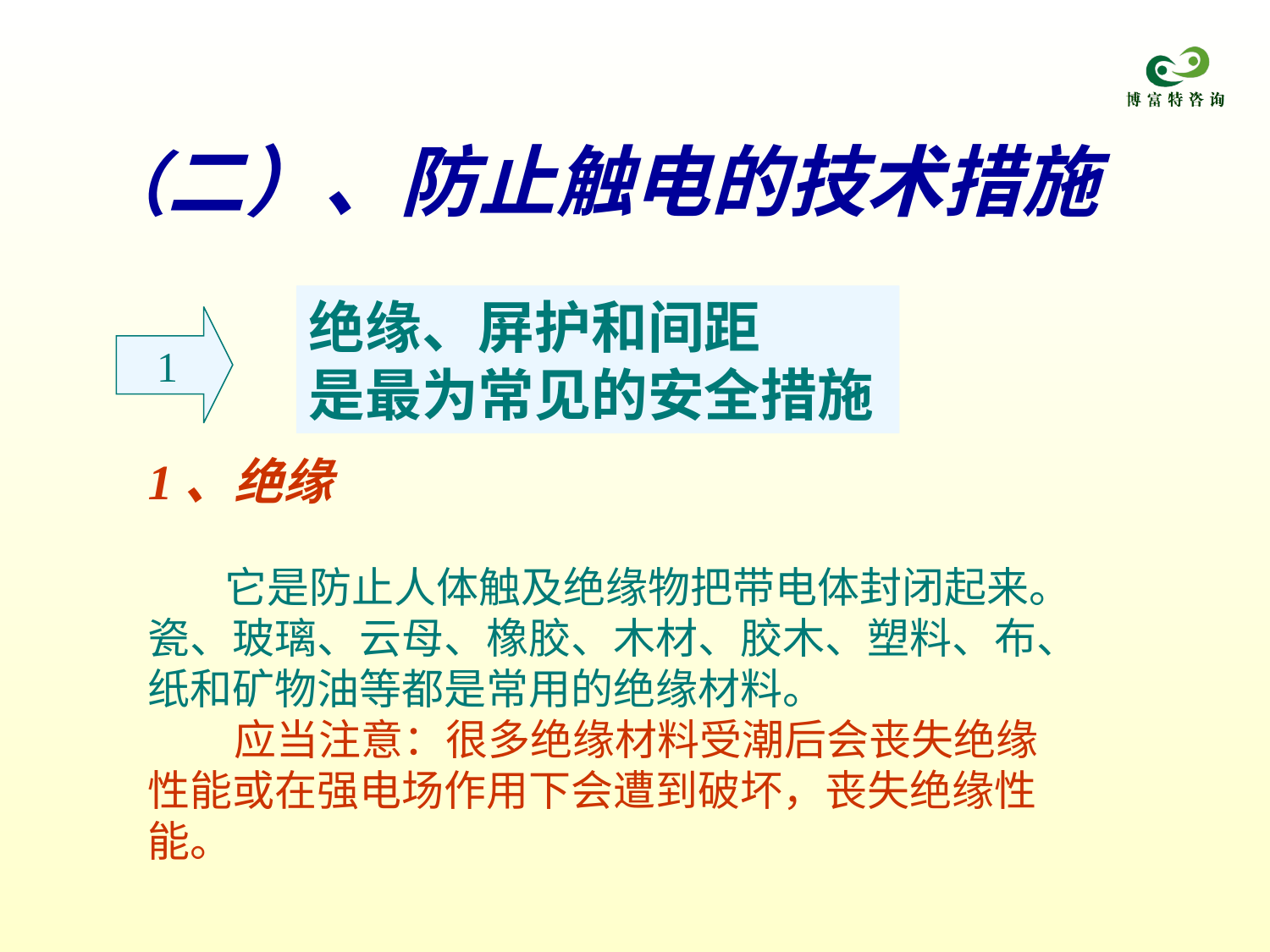

（二）、防止触电的技术措施
绝缘、屏护和间距
是最为常见的安全措施
1
1、绝缘

       它是防止人体触及绝缘物把带电体封闭起来。瓷、玻璃、云母、橡胶、木材、胶木、塑料、布、纸和矿物油等都是常用的绝缘材料。
        应当注意：很多绝缘材料受潮后会丧失绝缘性能或在强电场作用下会遭到破坏，丧失绝缘性能。
9